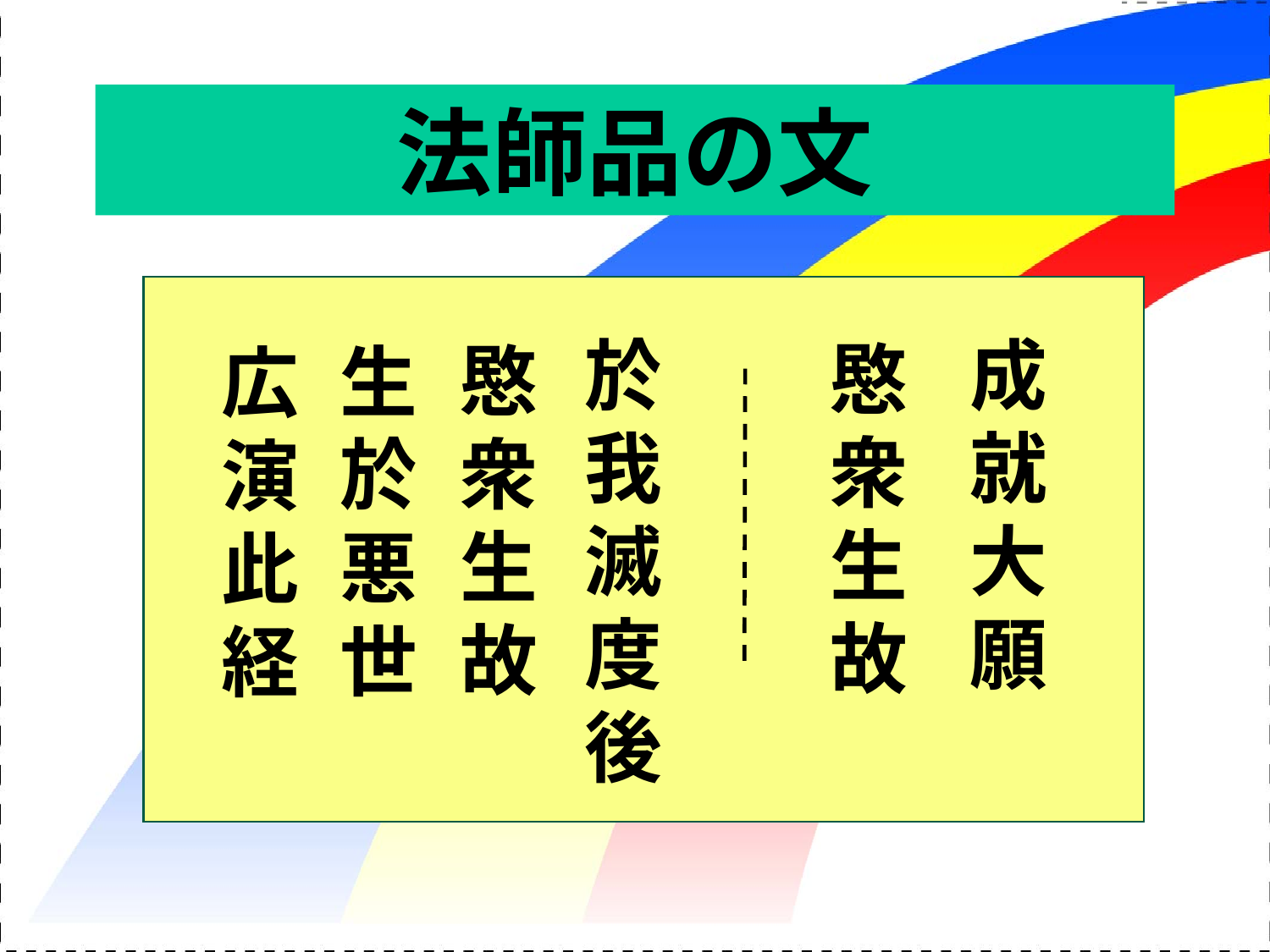

# 法師品の文

成就
大
願
於
我
滅
度
後
愍
衆
生
故
愍
衆
生
故
生
於
悪
世
広
演
此
経